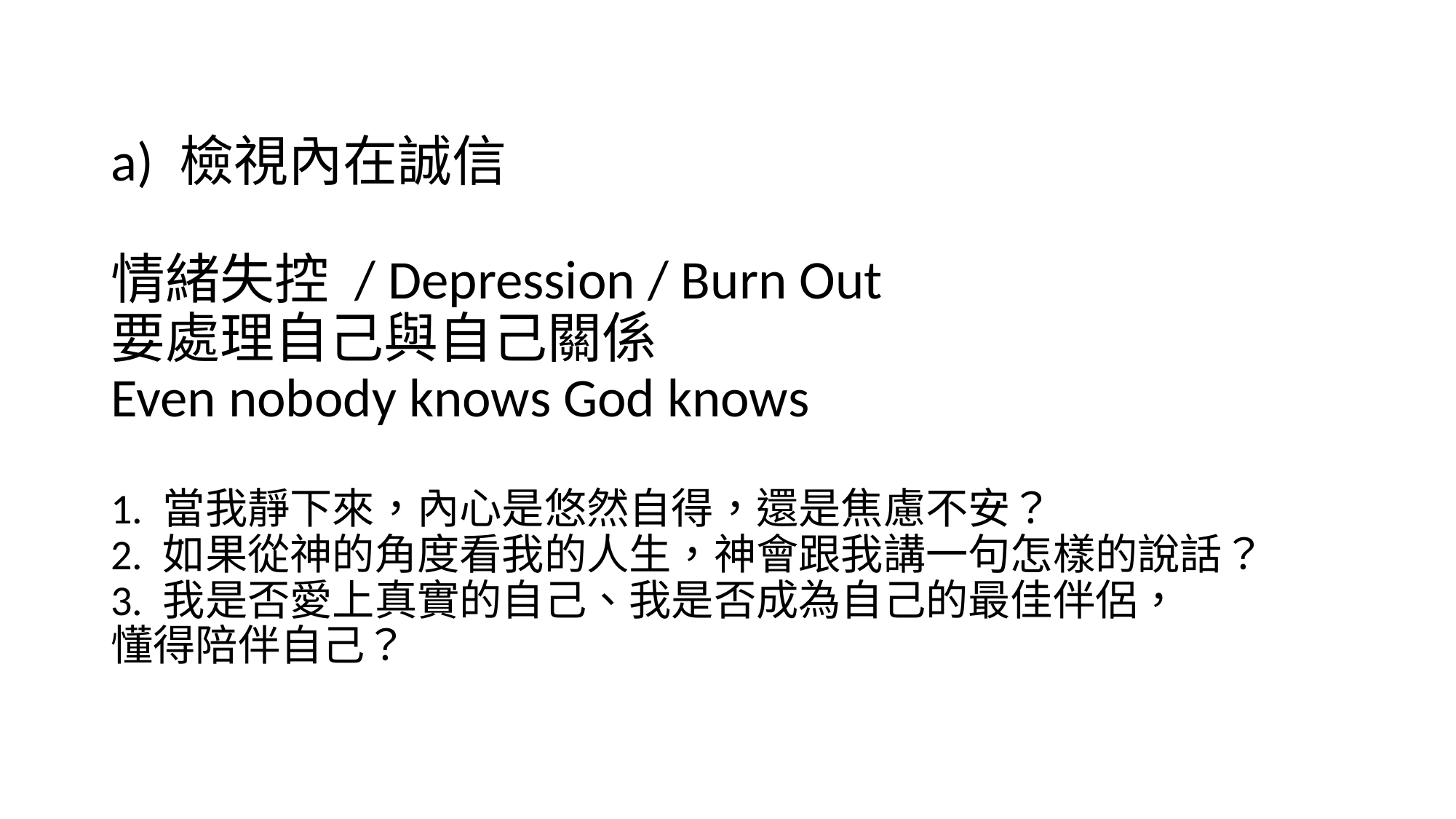

# a) 檢視內在誠信 情緒失控 / Depression / Burn Out 要處理自己與自己關係 Even nobody knows God knows 1. 當我靜下來，內心是悠然自得，還是焦慮不安？ 2. 如果從神的角度看我的人生，神會跟我講一句怎樣的說話？ 3. 我是否愛上真實的自己、我是否成為自己的最佳伴侶， 懂得陪伴自己？